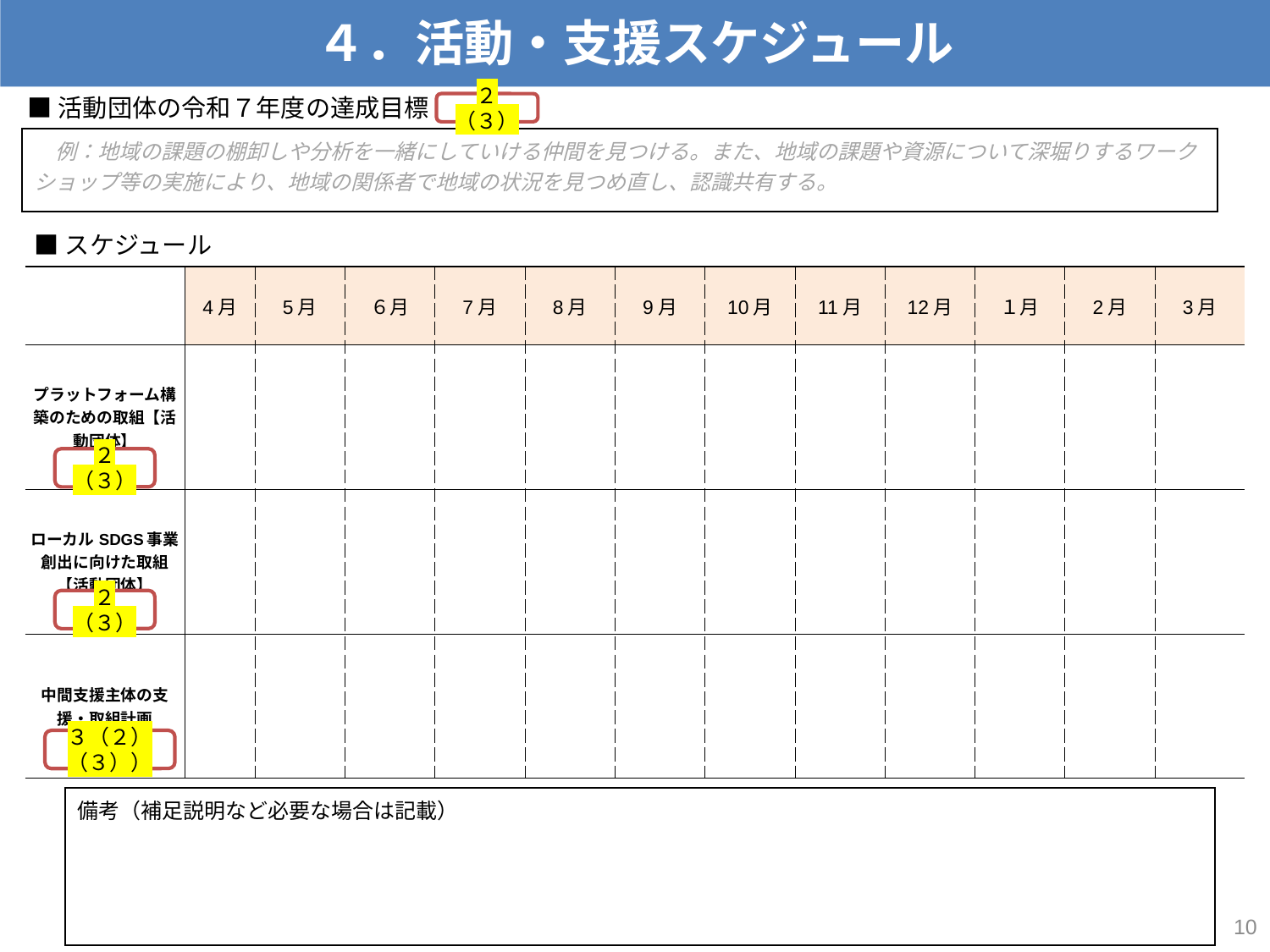

４．活動・支援スケジュール
■活動団体の令和７年度の達成目標
２（３）
| 例：地域の課題の棚卸しや分析を一緒にしていける仲間を見つける。また、地域の課題や資源について深堀りするワークショップ等の実施により、地域の関係者で地域の状況を見つめ直し、認識共有する。 |
| --- |
■スケジュール
|  | 4月 | 5月 | ６月 | 7月 | 8月 | 9月 | 10月 | 11月 | 12月 | １月 | 2月 | 3月 |
| --- | --- | --- | --- | --- | --- | --- | --- | --- | --- | --- | --- | --- |
| プラットフォーム構築のための取組【活動団体】 |  |  |  |  |  |  |  |  |  |  |  |  |
| ローカルSDGS事業創出に向けた取組【活動団体】 |  |  |  |  |  |  |  |  |  |  |  |  |
| 中間支援主体の支援・取組計画 |  |  |  |  |  |  |  |  |  |  |  |  |
２（３）
２（３）
３（２）（３））
| 備考（補足説明など必要な場合は記載） |
| --- |
10